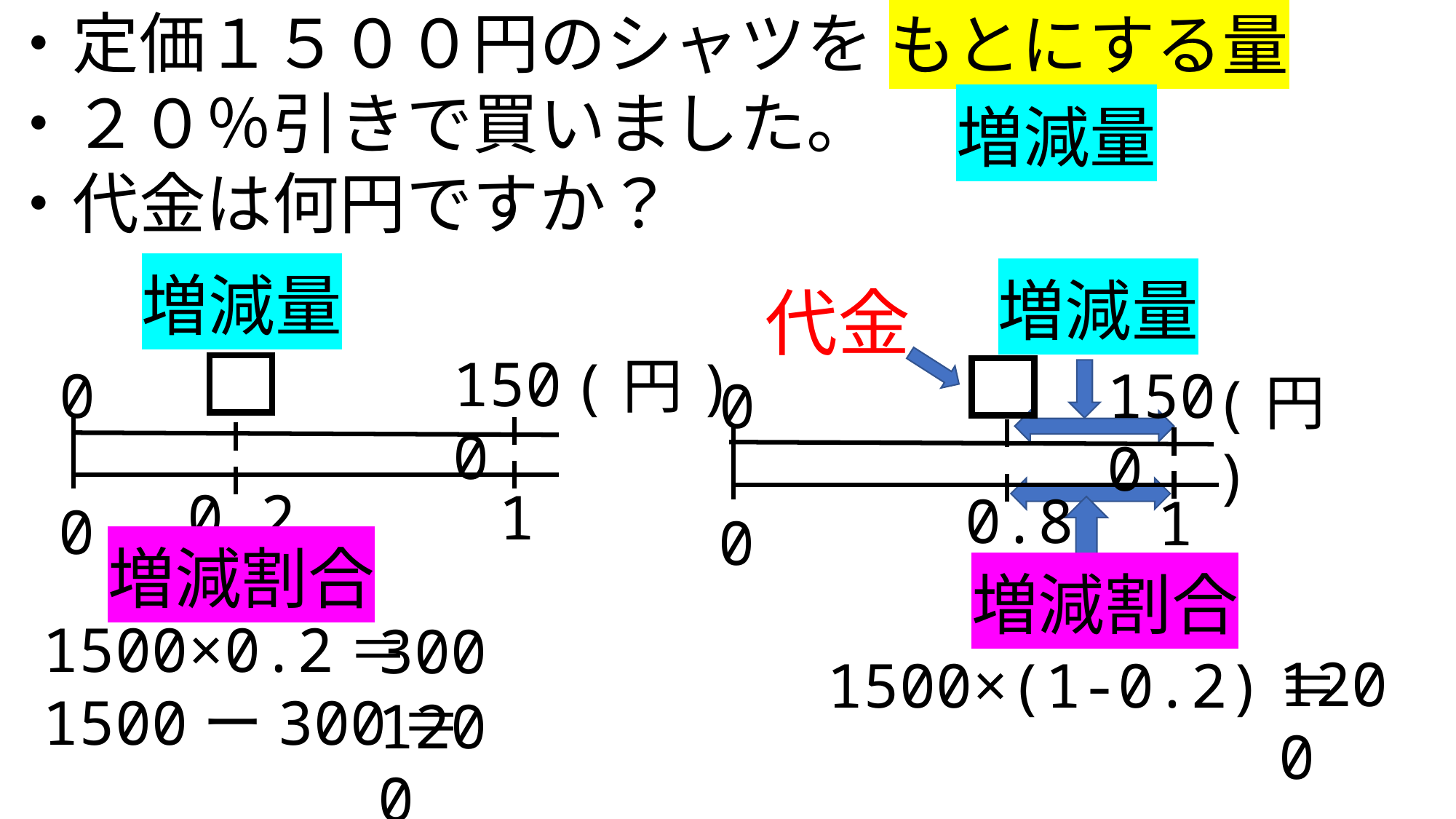

・定価１５００円のシャツを
・２０％引きで買いました。
・代金は何円ですか？
もとにする量
増減量
増減量
増減量
代金

1500
(円)
0
0
1500

(円)
0
0

0.2
1
0.8

1

増減割合
増減割合
1500×0.2＝
1500ー300＝
300
1200
1500×(1-0.2)＝
1200